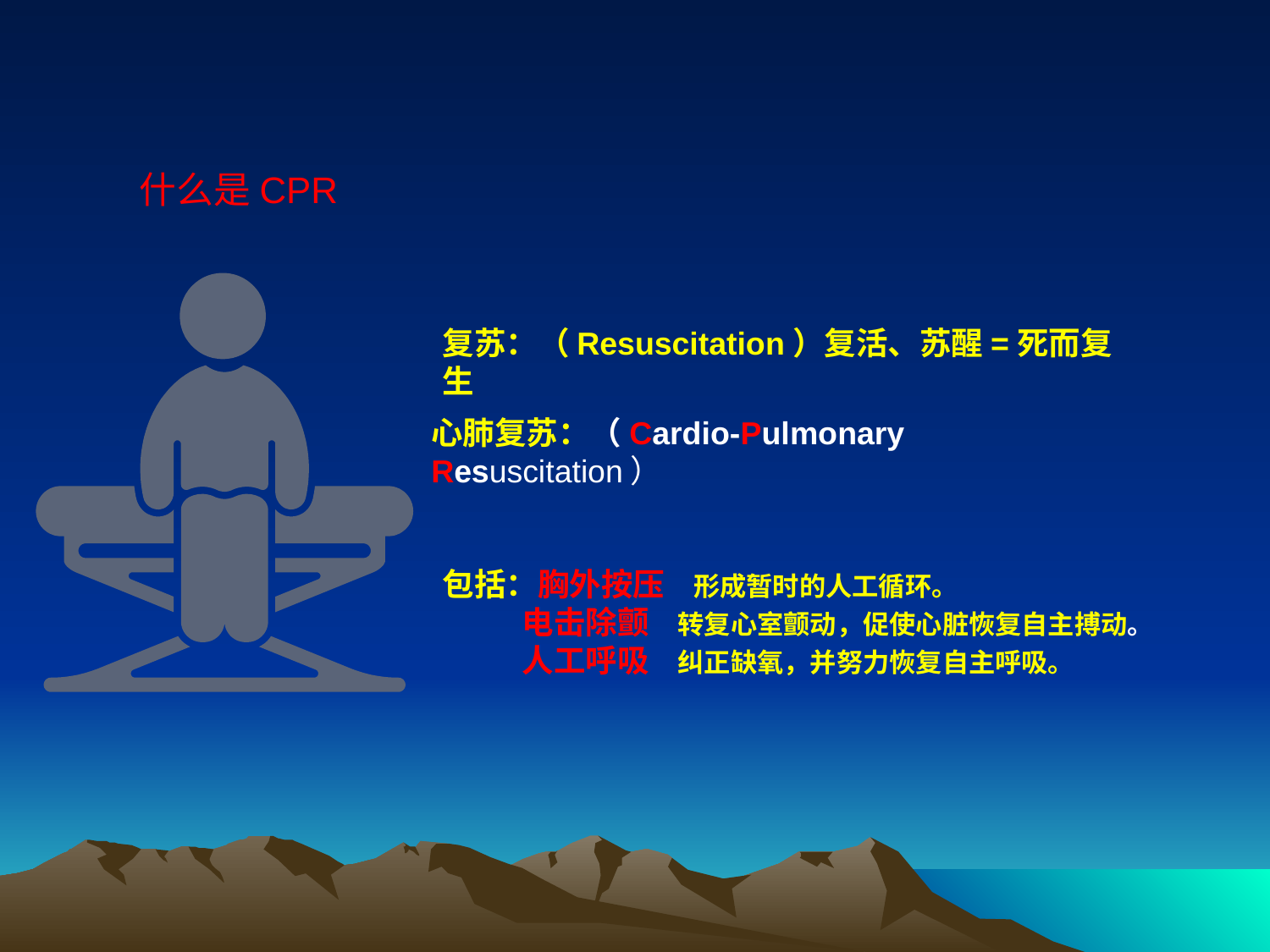

什么是CPR

复苏：（Resuscitation）复活、苏醒=死而复生
心肺复苏：（Cardio-Pulmonary Resuscitation）
包括：胸外按压    形成暂时的人工循环。
          电击除颤    转复心室颤动，促使心脏恢复自主搏动。
          人工呼吸    纠正缺氧，并努力恢复自主呼吸。